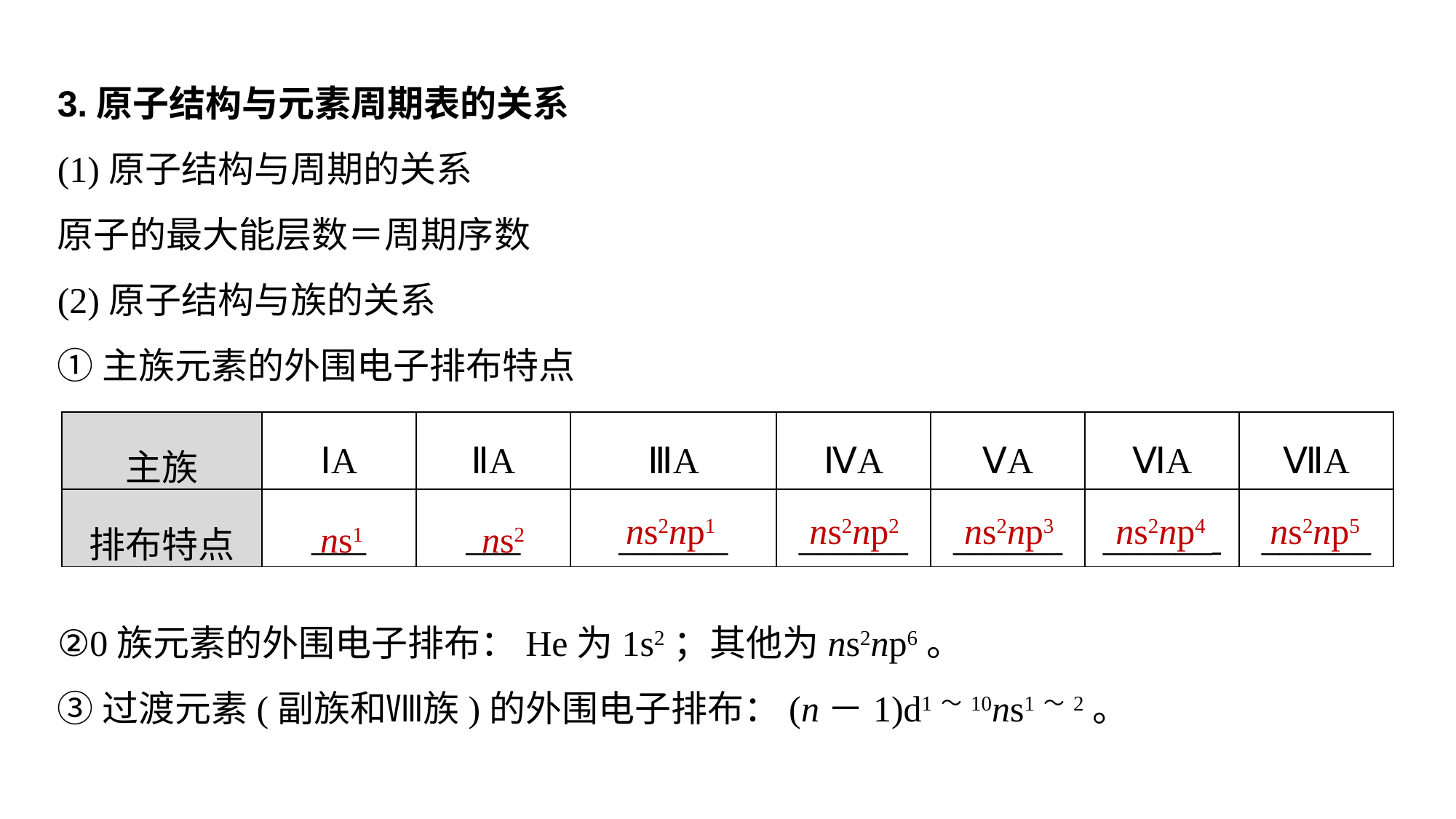

3.原子结构与元素周期表的关系
(1)原子结构与周期的关系
原子的最大能层数＝周期序数
(2)原子结构与族的关系
①主族元素的外围电子排布特点
| 主族 | ⅠA | ⅡA | ⅢA | ⅣA | ⅤA | ⅥA | ⅦA |
| --- | --- | --- | --- | --- | --- | --- | --- |
| 排布特点 | \_\_\_ | \_\_\_ | \_\_\_\_\_\_ | \_\_\_\_\_\_ | \_\_\_\_\_\_ | \_\_\_\_\_\_ | \_\_\_\_\_\_ |
ns2np1
ns2np2
ns2np3
ns2np4
ns2np5
ns1
ns2
②0族元素的外围电子排布：He为1s2；其他为ns2np6。
③过渡元素(副族和Ⅷ族)的外围电子排布：(n－1)d1～10ns1～2。